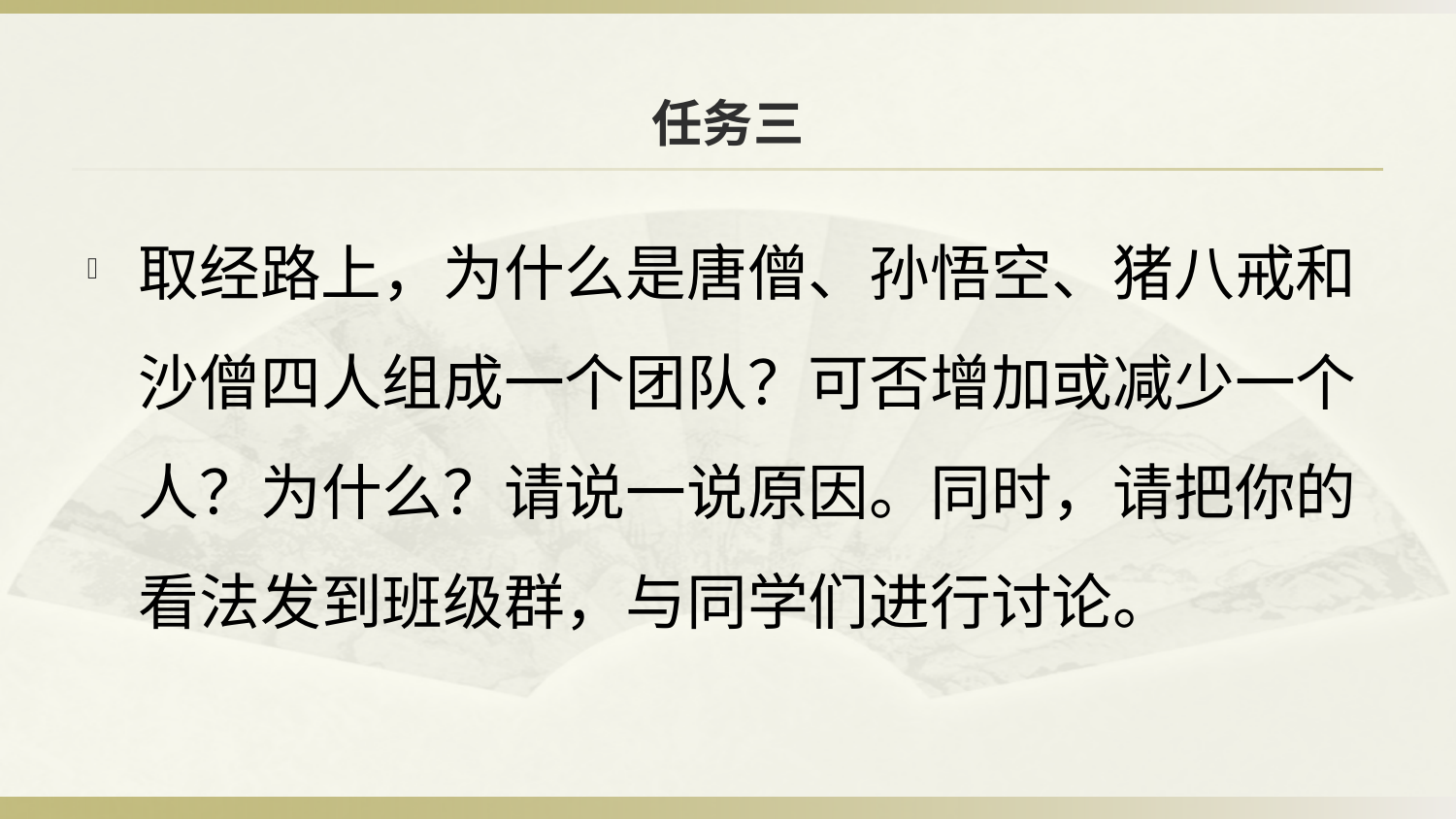

# 任务三
取经路上，为什么是唐僧、孙悟空、猪八戒和沙僧四人组成一个团队？可否增加或减少一个人？为什么？请说一说原因。同时，请把你的看法发到班级群，与同学们进行讨论。